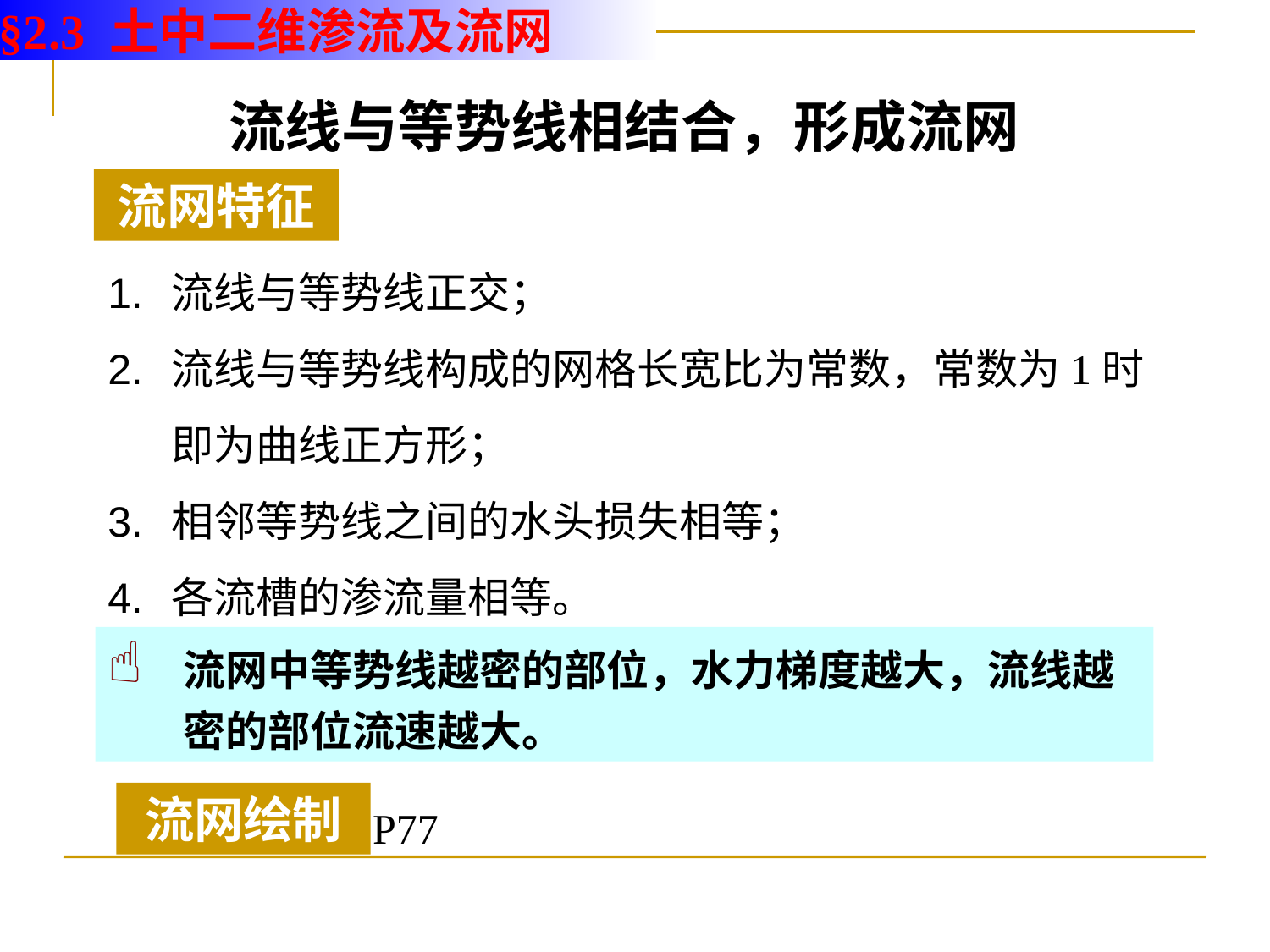

§2.3 土中二维渗流及流网
# 流线与等势线相结合，形成流网
流网特征
流线与等势线正交；
流线与等势线构成的网格长宽比为常数，常数为1时即为曲线正方形；
相邻等势线之间的水头损失相等；
各流槽的渗流量相等。
流网中等势线越密的部位，水力梯度越大，流线越密的部位流速越大。
流网绘制
P77